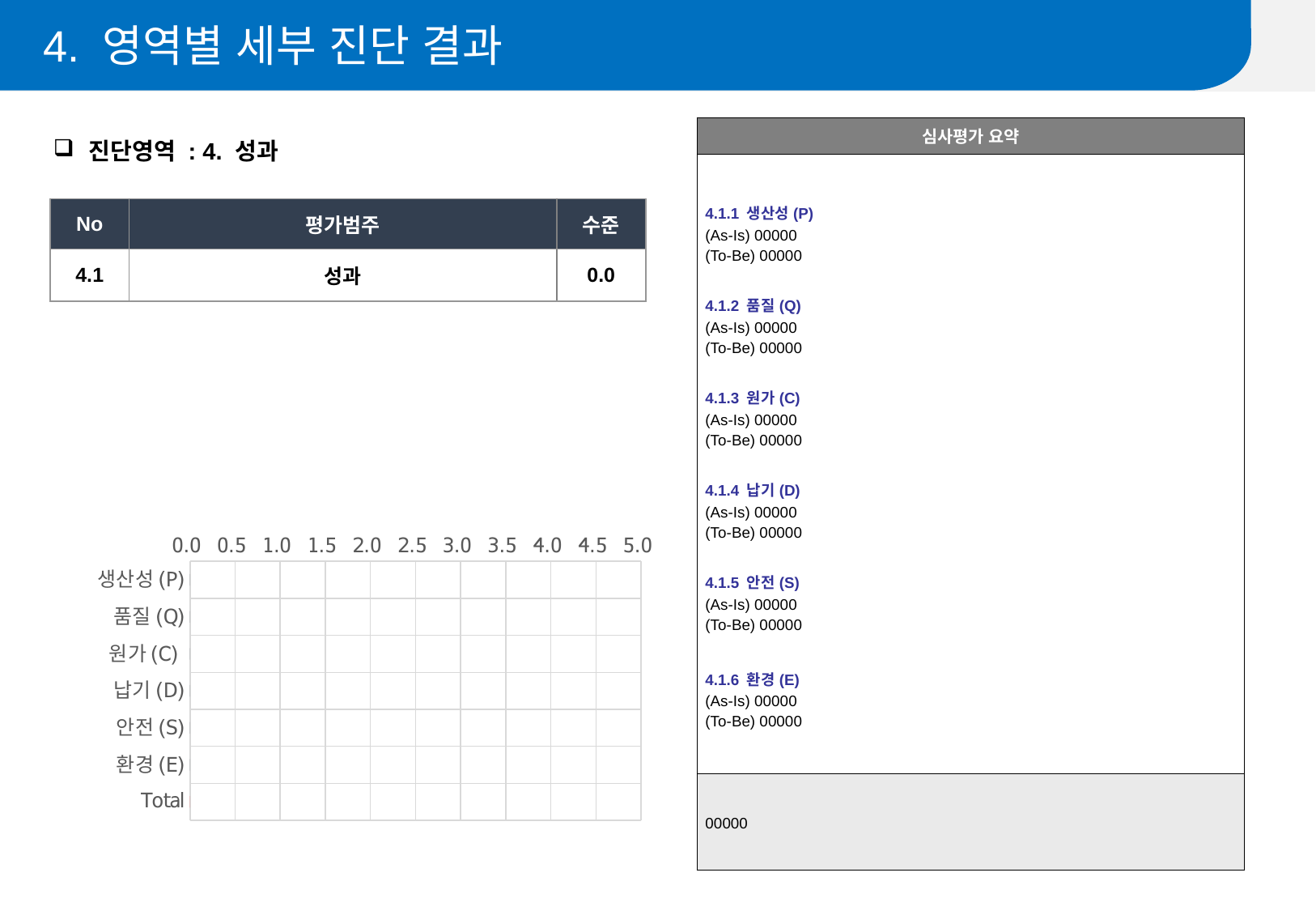

4. 영역별 세부 진단 결과
| 심사평가 요약 |
| --- |
| 4.1.1 생산성(P) (As-Is) 00000 (To-Be) 00000 4.1.2 품질(Q) (As-Is) 00000 (To-Be) 00000 4.1.3 원가(C) (As-Is) 00000 (To-Be) 00000 4.1.4 납기(D) (As-Is) 00000 (To-Be) 00000 4.1.5 안전(S) (As-Is) 00000 (To-Be) 00000 4.1.6 환경(E) (As-Is) 00000 (To-Be) 00000 |
| 00000 |
진단영역 : 4. 성과
| No | 평가범주 | 수준 |
| --- | --- | --- |
| 4.1 | 성과 | 0.0 |

### Chart

| Category | 점수 |
|---|---|
| 생산성(P) | 0.0 |
| 품질(Q) | 0.0 |
| 원가(C)  | 0.0 |
| 납기(D) | 0.0 |
| 안전(S) | 0.0 |
| 환경(E) | 0.0 |
| Total | 0.0 |